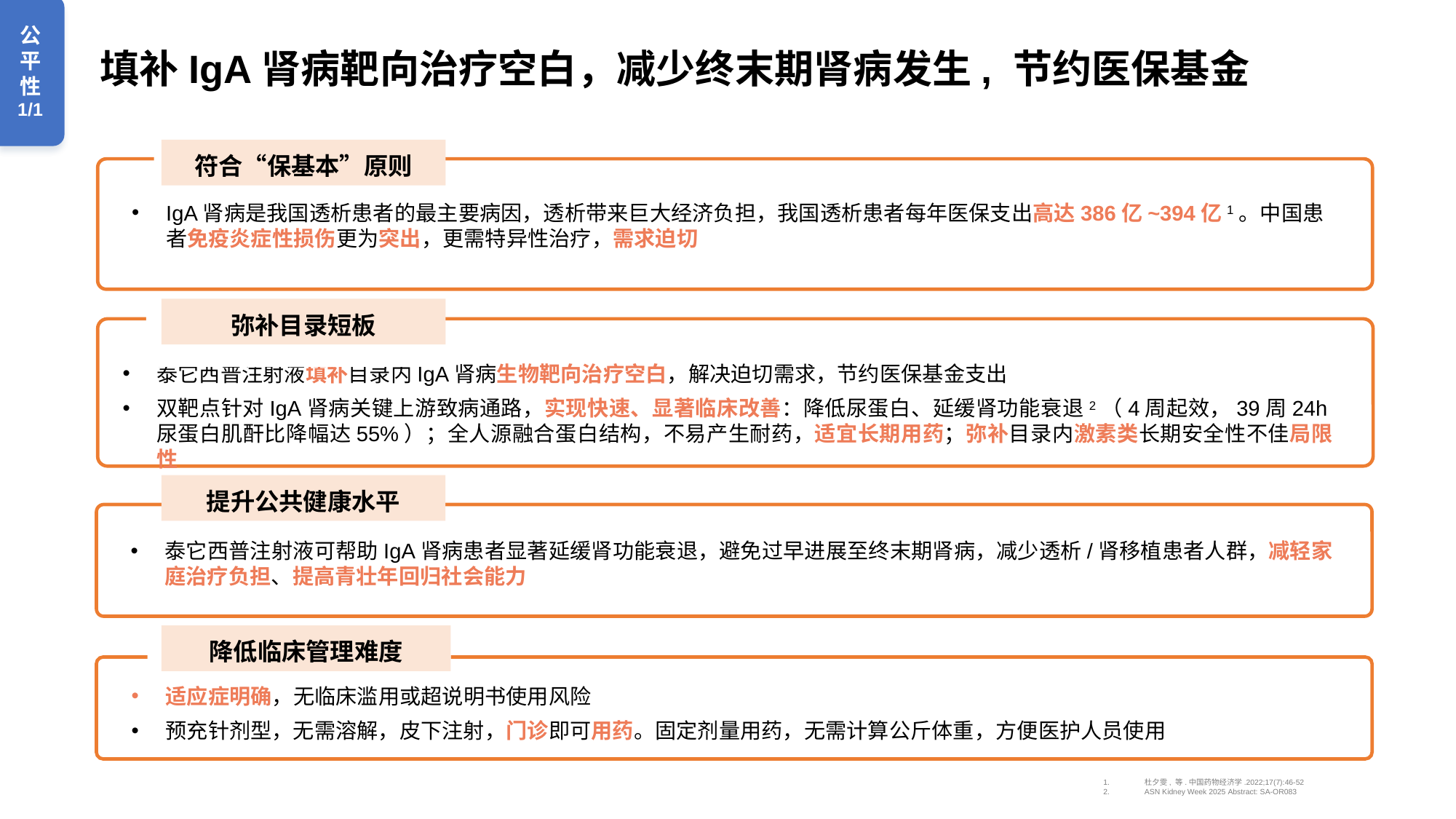

# 填补IgA肾病靶向治疗空白，减少终末期肾病发生, 节约医保基金
公平性
1/1
符合“保基本”原则

IgA肾病是我国透析患者的最主要病因，透析带来巨大经济负担，我国透析患者每年医保支出高达386亿~394亿1。中国患者免疫炎症性损伤更为突出，更需特异性治疗，需求迫切

弥补目录短板

泰它西普注射液填补目录内IgA肾病生物靶向治疗空白，解决迫切需求，节约医保基金支出
双靶点针对IgA肾病关键上游致病通路，实现快速、显著临床改善：降低尿蛋白、延缓肾功能衰退2（4周起效，39周24h尿蛋白肌酐比降幅达55%）；全人源融合蛋白结构，不易产生耐药，适宜长期用药；弥补目录内激素类长期安全性不佳局限性

提升公共健康水平

泰它西普注射液可帮助IgA肾病患者显著延缓肾功能衰退，避免过早进展至终末期肾病，减少透析/肾移植患者人群，减轻家庭治疗负担、提高青壮年回归社会能力
降低临床管理难度

适应症明确，无临床滥用或超说明书使用风险
预充针剂型，无需溶解，皮下注射，门诊即可用药。固定剂量用药，无需计算公斤体重，方便医护人员使用
杜夕雯, 等.中国药物经济学.2022;17(7):46-52
ASN Kidney Week 2025 Abstract: SA-OR083